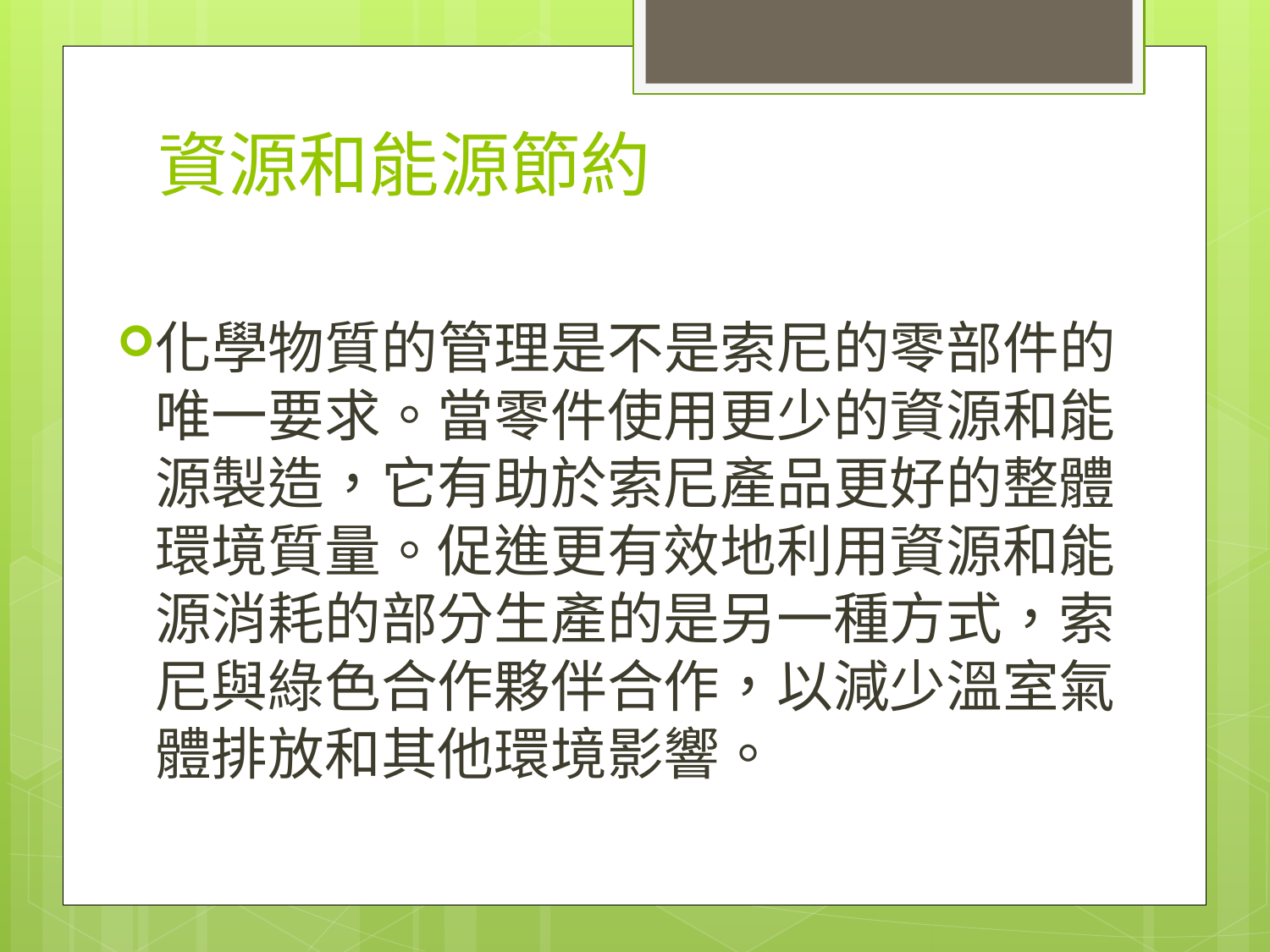

# 資源和能源節約
化學物質的管理是不是索尼的零部件的唯一要求。當零件使用更少的資源和能源製造，它有助於索尼產品更好的整體環境質量。促進更有效地利用資源和能源消耗的部分生產的是另一種方式，索尼與綠色合作夥伴合作，以減少溫室氣體排放和其他環境影響。